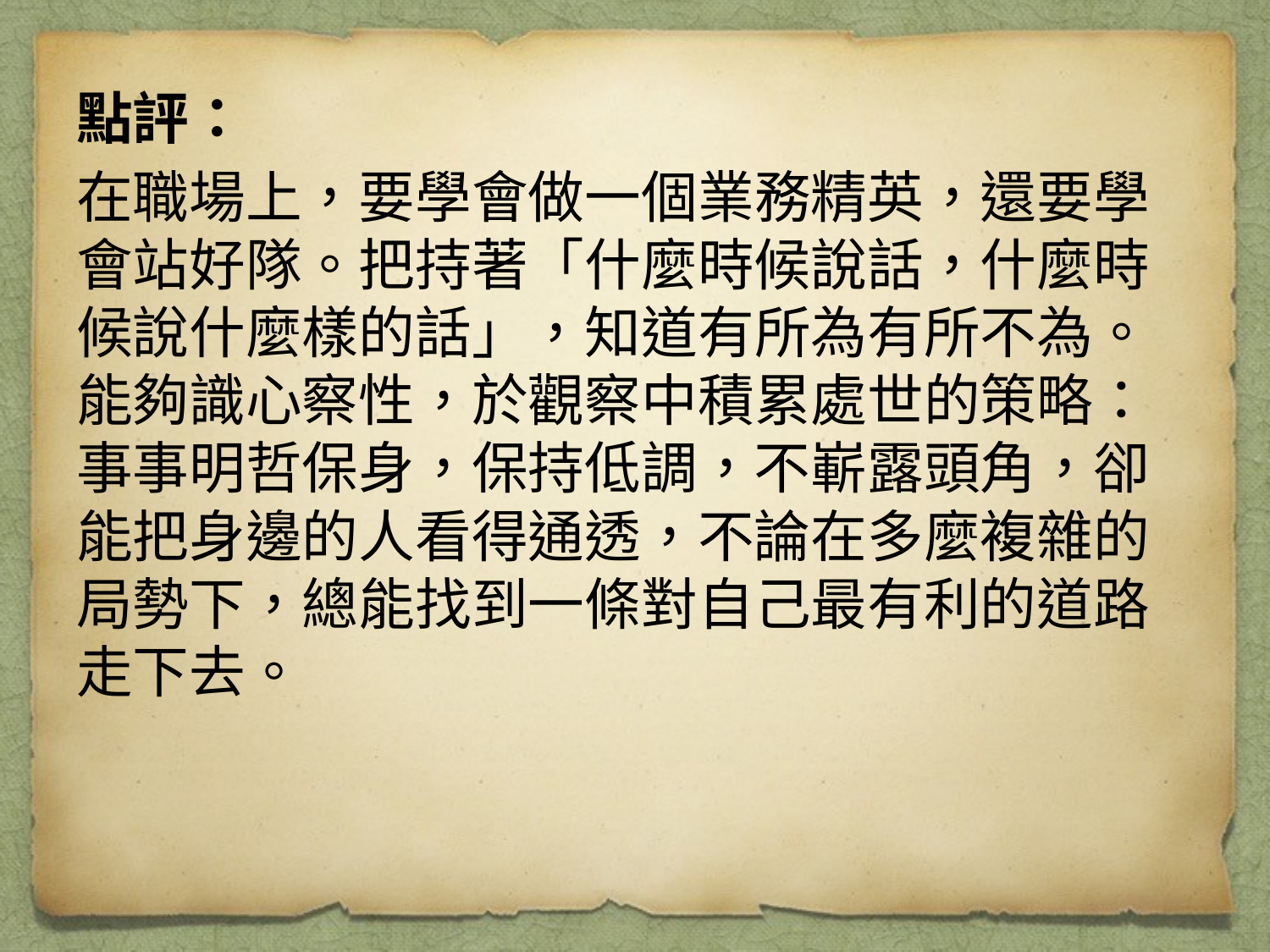

#
點評：
在職場上，要學會做一個業務精英，還要學會站好隊。把持著「什麼時候說話，什麼時候說什麼樣的話」，知道有所為有所不為。能夠識心察性，於觀察中積累處世的策略：事事明哲保身，保持低調，不嶄露頭角，卻能把身邊的人看得通透，不論在多麼複雜的局勢下，總能找到一條對自己最有利的道路走下去。